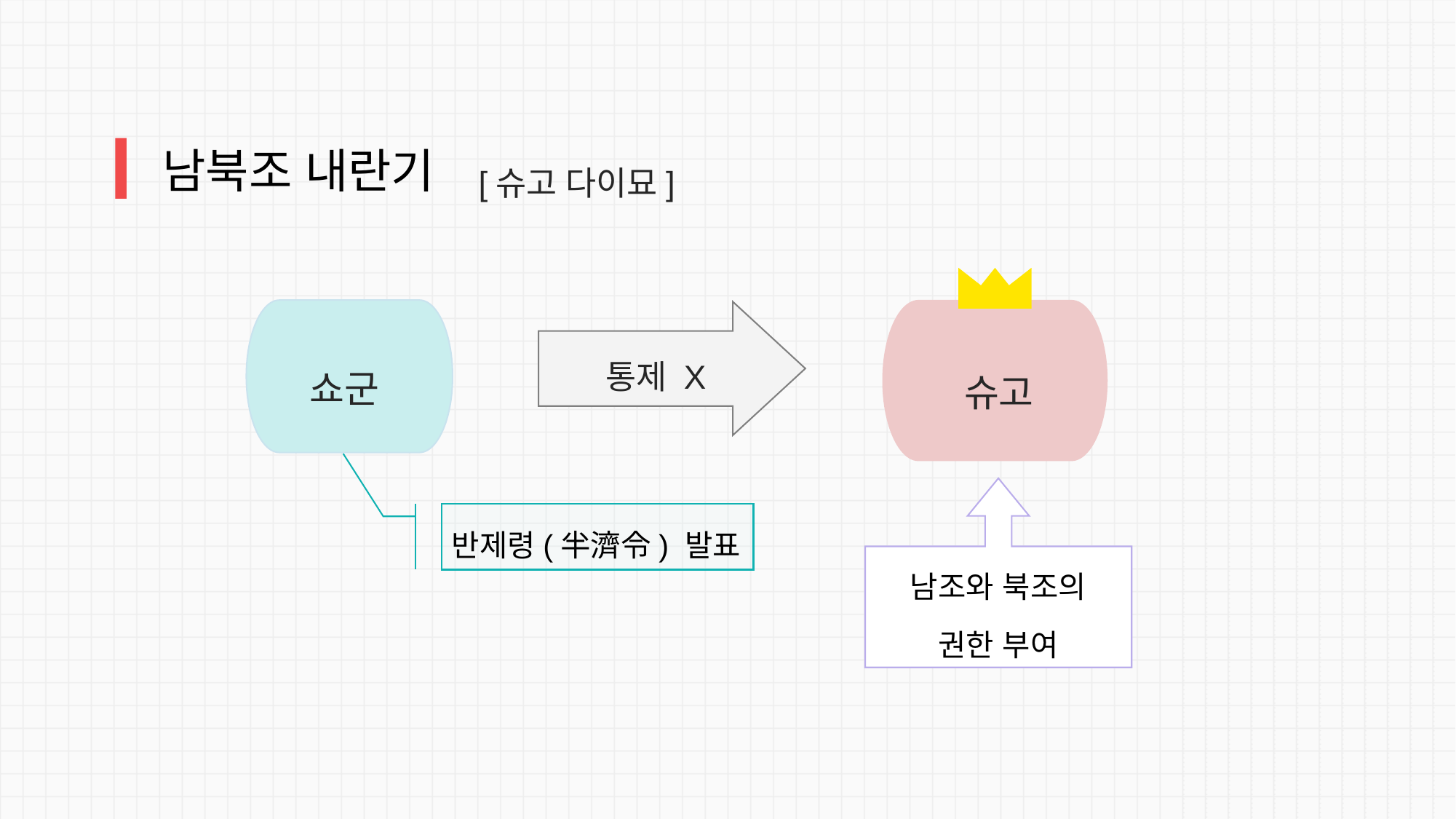

남북조 내란기

[슈고 다이묘]

슈고

쇼군

통제 X

남조와 북조의
권한 부여
반제령(半濟令) 발표